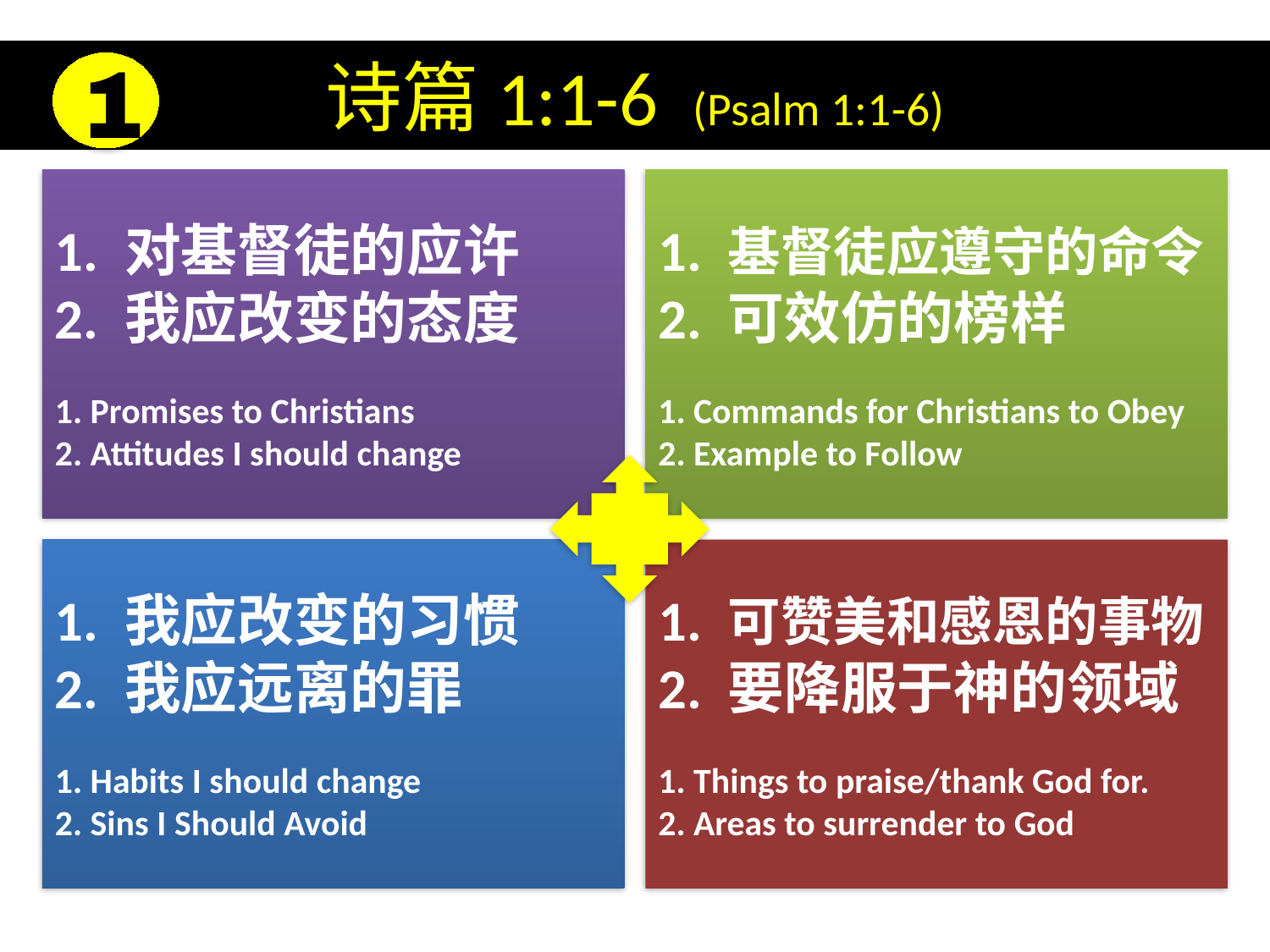

# 诗篇1:1-6  (Psalm 1:1-6)
1
1. 对基督徒的应许
2. 我应改变的态度

1. Promises to Christians
2. Attitudes I should change
1. 基督徒应遵守的命令
2. 可效仿的榜样

1. Commands for Christians to Obey
2. Example to Follow

1. 我应改变的习惯
2. 我应远离的罪

1. Habits I should change
2. Sins I Should Avoid
1. 可赞美和感恩的事物
2. 要降服于神的领域

1. Things to praise/thank God for.
2. Areas to surrender to God